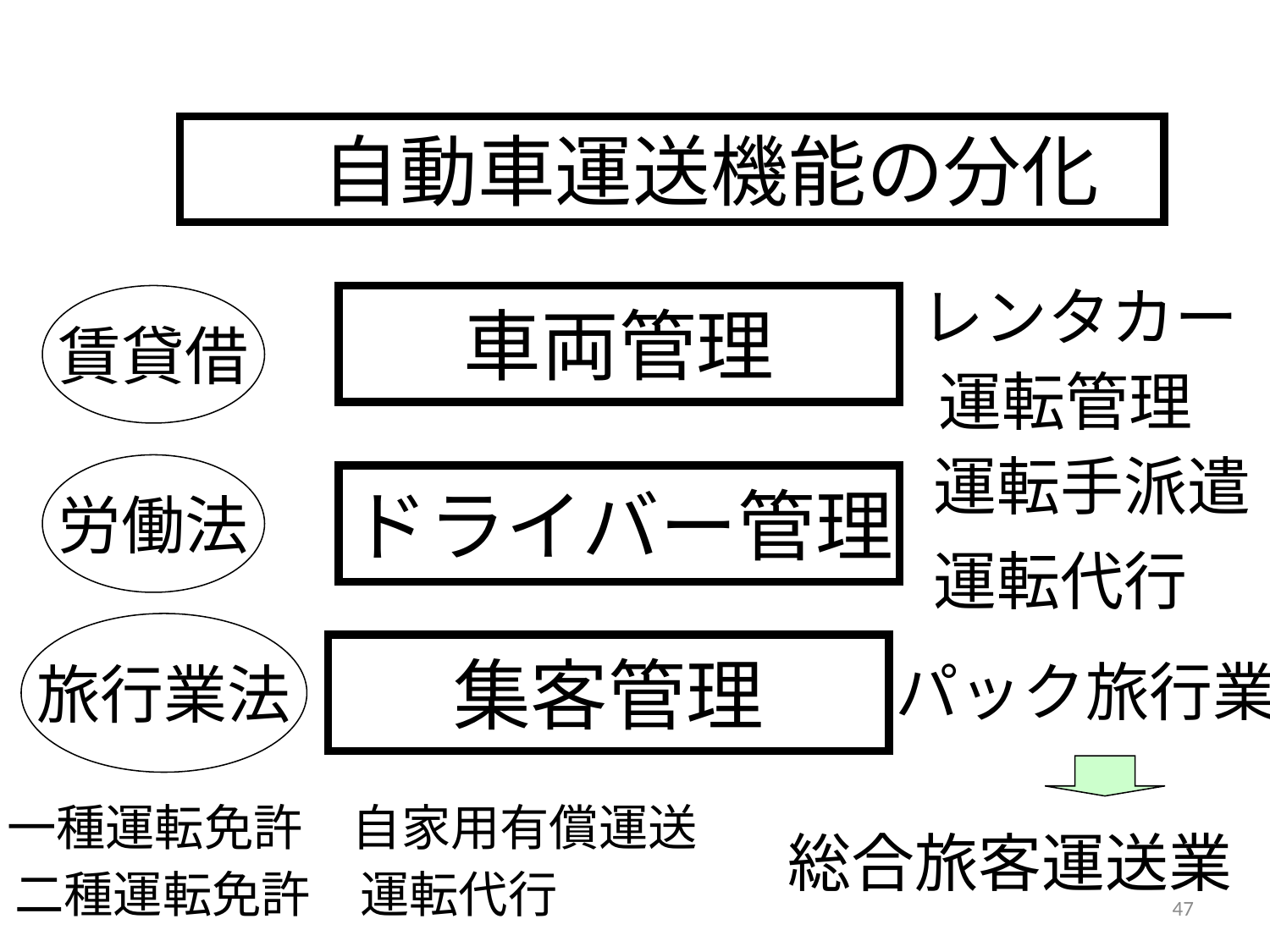

自動車運送機能の分化
レンタカー
賃貸借
車両管理
運転管理
運転手派遣
労働法
ドライバー管理
運転代行
旅行業法
集客管理
パック旅行業

一種運転免許　自家用有償運送
総合旅客運送業
二種運転免許　運転代行
47